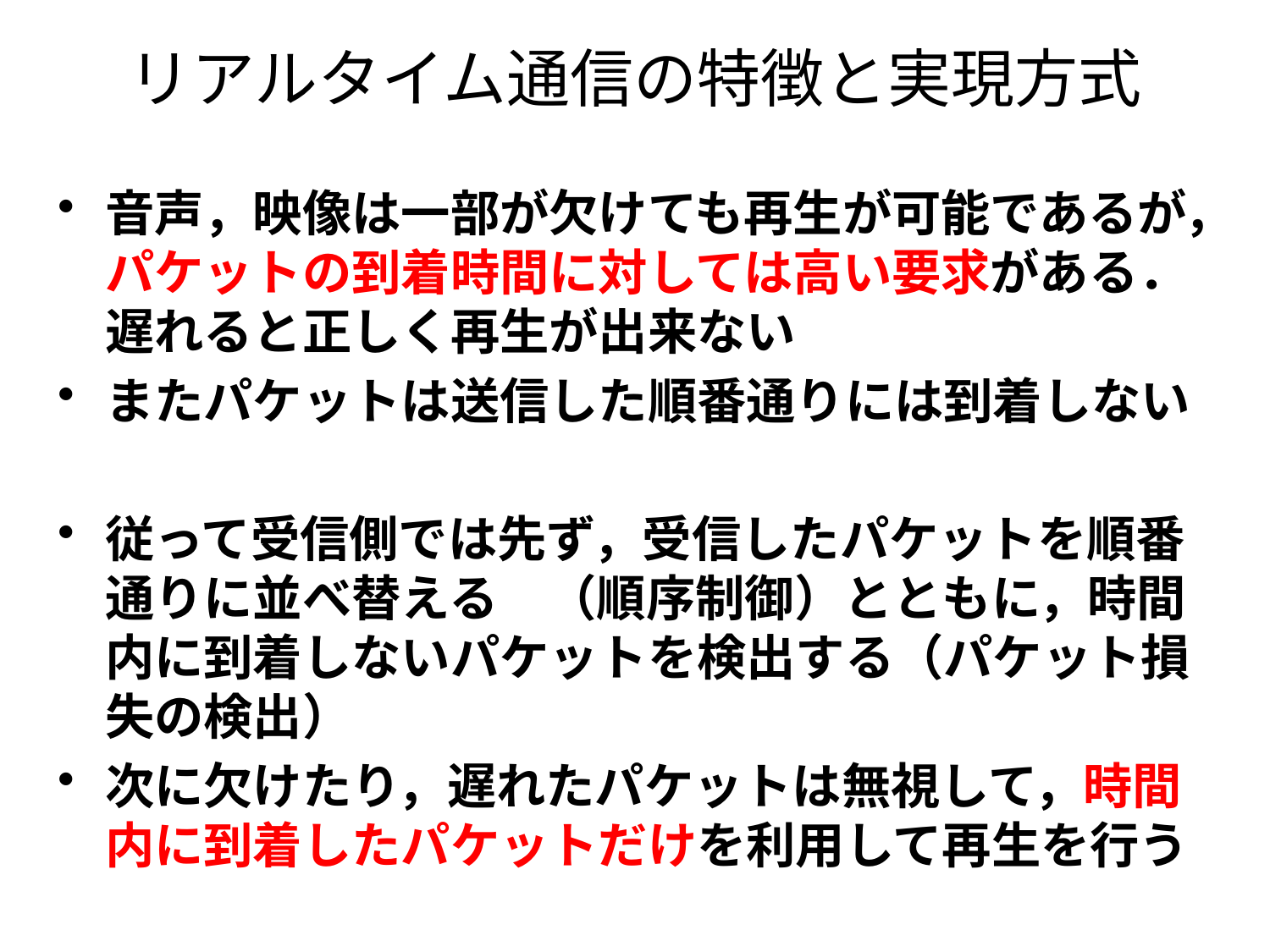

# リアルタイム通信の特徴と実現方式
音声，映像は一部が欠けても再生が可能であるが，パケットの到着時間に対しては高い要求がある．
遅れると正しく再生が出来ない
またパケットは送信した順番通りには到着しない

従って受信側では先ず，受信したパケットを順番通りに並べ替える　（順序制御）とともに，時間内に到着しないパケットを検出する（パケット損失の検出）
次に欠けたり，遅れたパケットは無視して，時間内に到着したパケットだけを利用して再生を行う